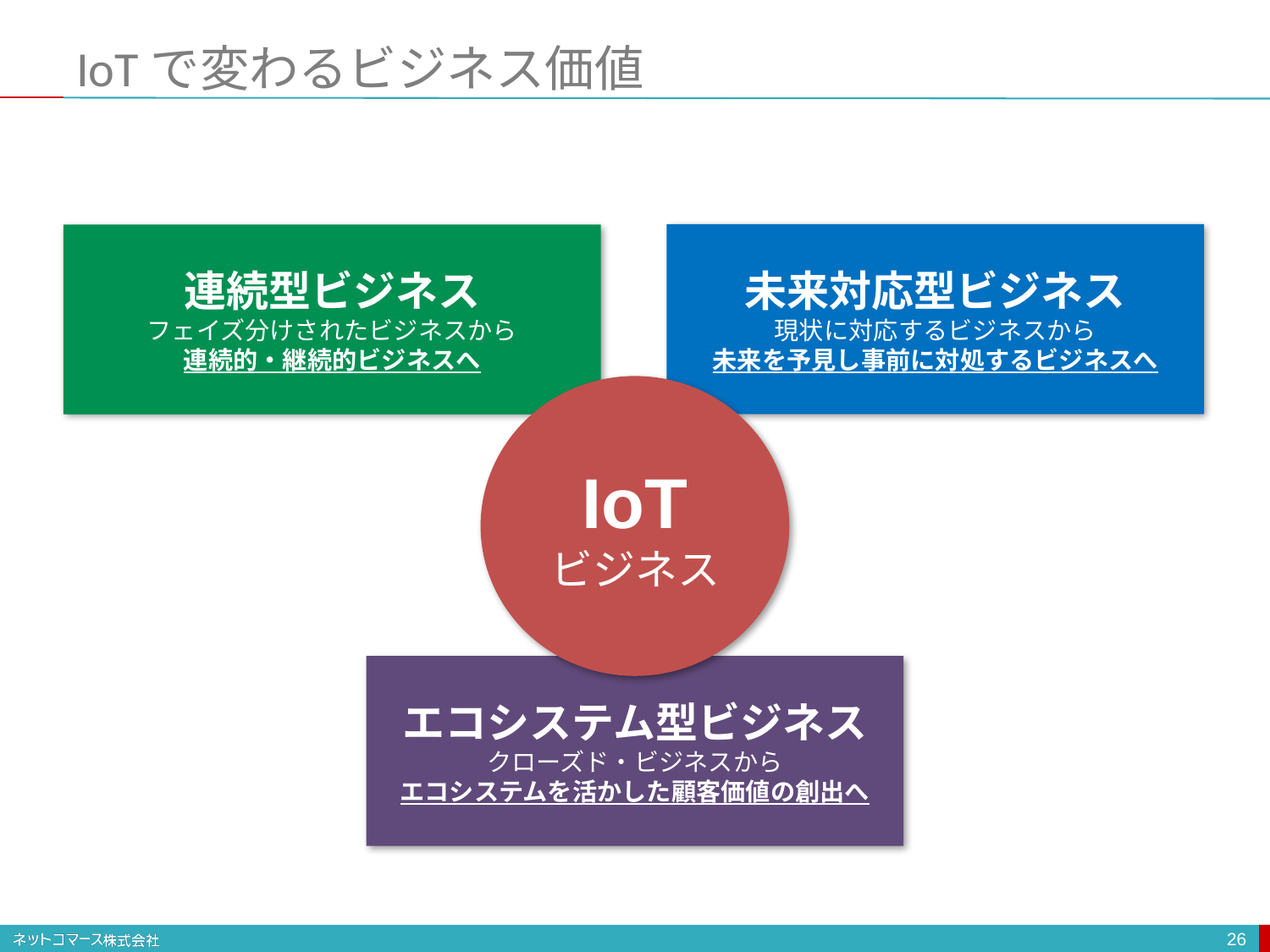

# IoTで変わるビジネス価値
未来対応型ビジネス
現状に対応するビジネスから
未来を予見し事前に対処するビジネスへ
連続型ビジネス
フェイズ分けされたビジネスから
連続的・継続的ビジネスへ
IoT
ビジネス
エコシステム型ビジネス
クローズド・ビジネスから
エコシステムを活かした顧客価値の創出へ
26